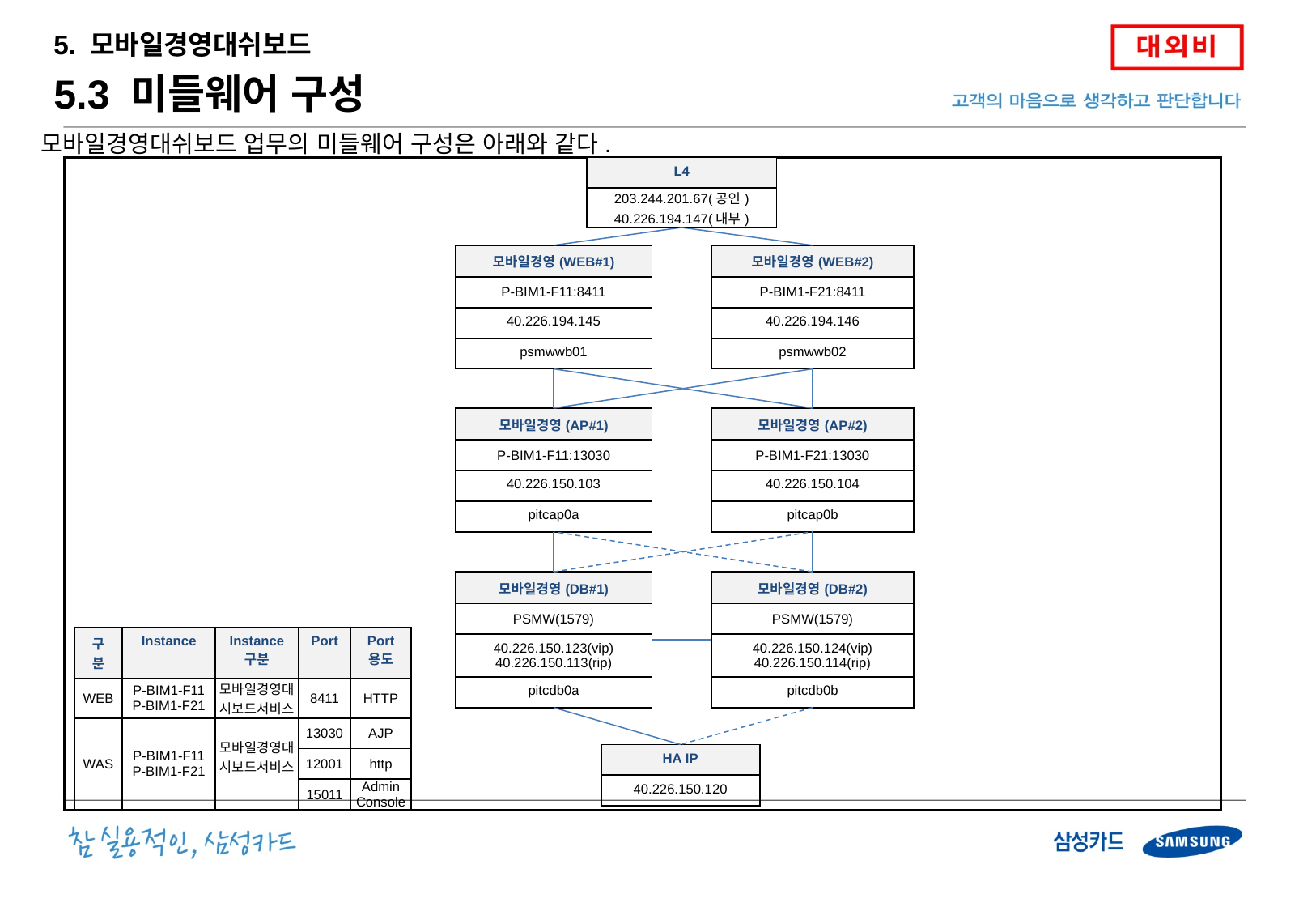

5. 모바일경영대쉬보드
5.3 미들웨어 구성
모바일경영대쉬보드 업무의 미들웨어 구성은 아래와 같다.

| L4 |
| --- |
| 203.244.201.67(공인) 40.226.194.147(내부) |
| 모바일경영(WEB#1) |
| --- |
| P-BIM1-F11:8411 |
| 40.226.194.145 |
| psmwwb01 |
| 모바일경영(WEB#2) |
| --- |
| P-BIM1-F21:8411 |
| 40.226.194.146 |
| psmwwb02 |
| 모바일경영(AP#1) |
| --- |
| P-BIM1-F11:13030 |
| 40.226.150.103 |
| pitcap0a |
| 모바일경영(AP#2) |
| --- |
| P-BIM1-F21:13030 |
| 40.226.150.104 |
| pitcap0b |
| 모바일경영(DB#1) |
| --- |
| PSMW(1579) |
| 40.226.150.123(vip) 40.226.150.113(rip) |
| pitcdb0a |
| 모바일경영(DB#2) |
| --- |
| PSMW(1579) |
| 40.226.150.124(vip) 40.226.150.114(rip) |
| pitcdb0b |
| 구분 | Instance | Instance 구분 | Port | Port 용도 |
| --- | --- | --- | --- | --- |
| WEB | P-BIM1-F11 P-BIM1-F21 | 모바일경영대시보드서비스 | 8411 | HTTP |
| WAS | P-BIM1-F11 P-BIM1-F21 | 모바일경영대시보드서비스 | 13030 | AJP |
|  |  |  | 12001 | http |
|  |  |  | 15011 | Admin Console |
| HA IP |
| --- |
| 40.226.150.120 |